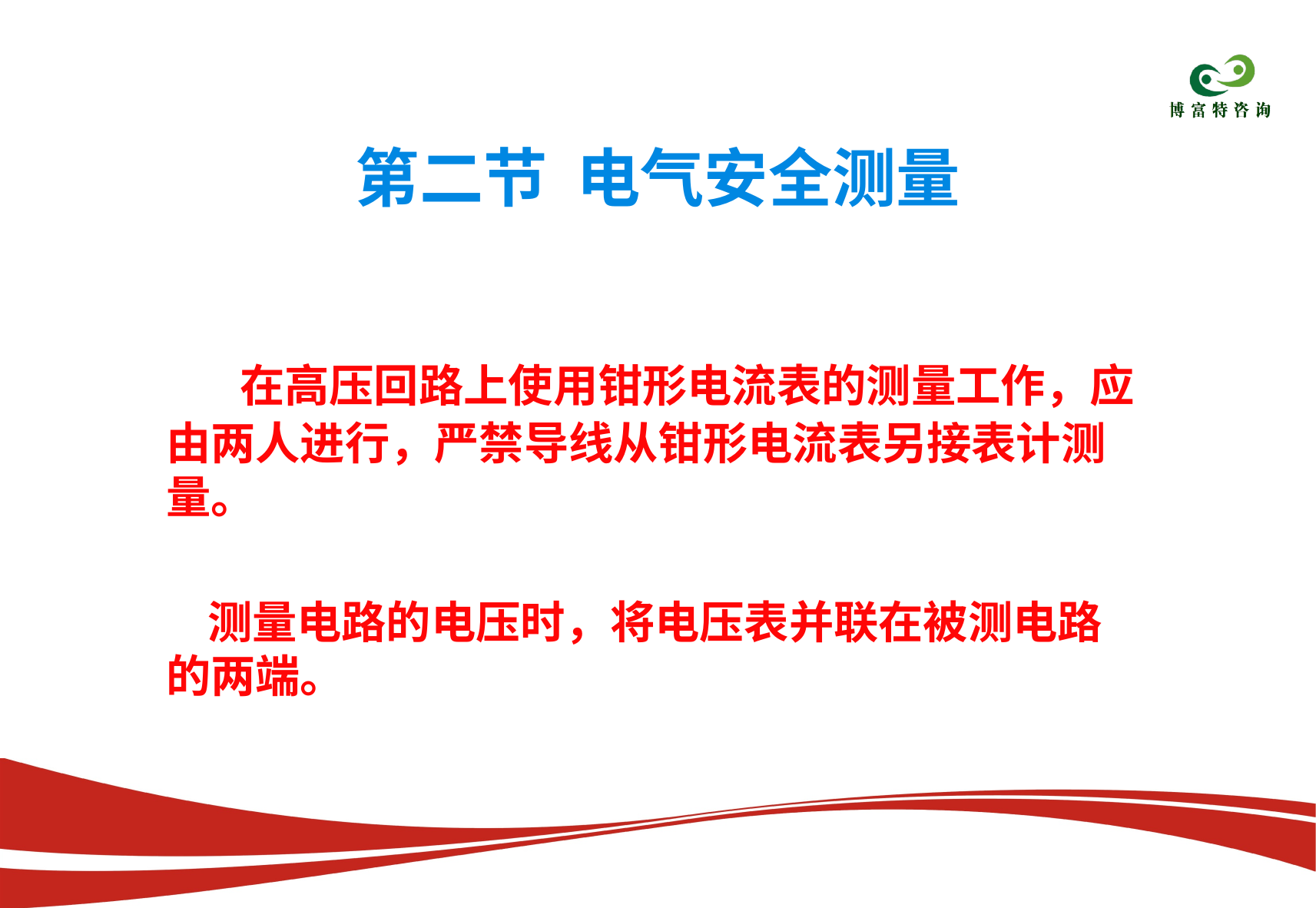

59
第二节  电气安全测量

    在高压回路上使用钳形电流表的测量工作，应由两人进行，严禁导线从钳形电流表另接表计测量。

   测量电路的电压时，将电压表并联在被测电路的两端。